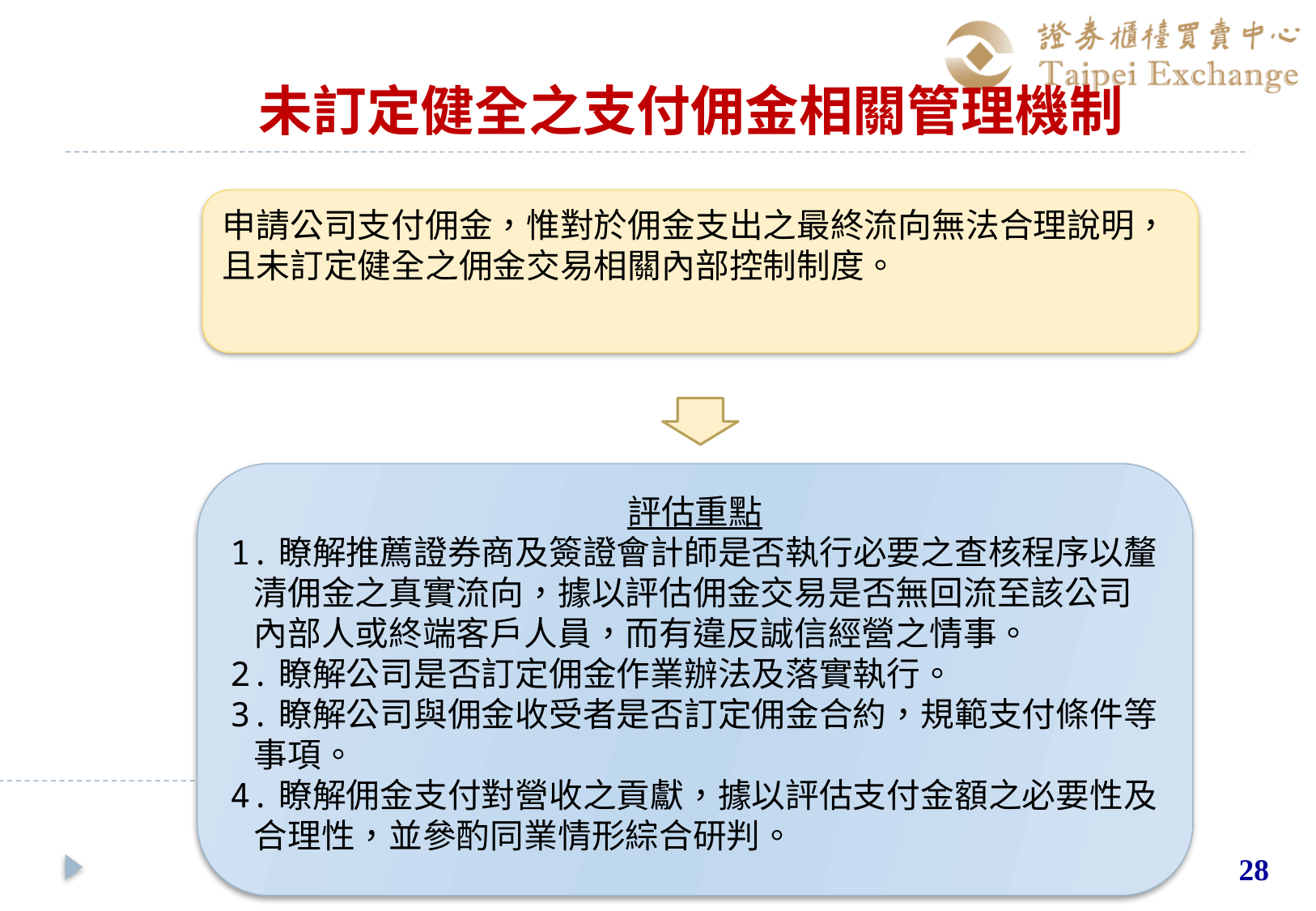

# 未訂定健全之支付佣金相關管理機制
申請公司支付佣金，惟對於佣金支出之最終流向無法合理說明，且未訂定健全之佣金交易相關內部控制制度。

評估重點
1.瞭解推薦證券商及簽證會計師是否執行必要之查核程序以釐清佣金之真實流向，據以評估佣金交易是否無回流至該公司內部人或終端客戶人員，而有違反誠信經營之情事。
2.瞭解公司是否訂定佣金作業辦法及落實執行。
3.瞭解公司與佣金收受者是否訂定佣金合約，規範支付條件等事項。
4.瞭解佣金支付對營收之貢獻，據以評估支付金額之必要性及合理性，並參酌同業情形綜合研判。

28